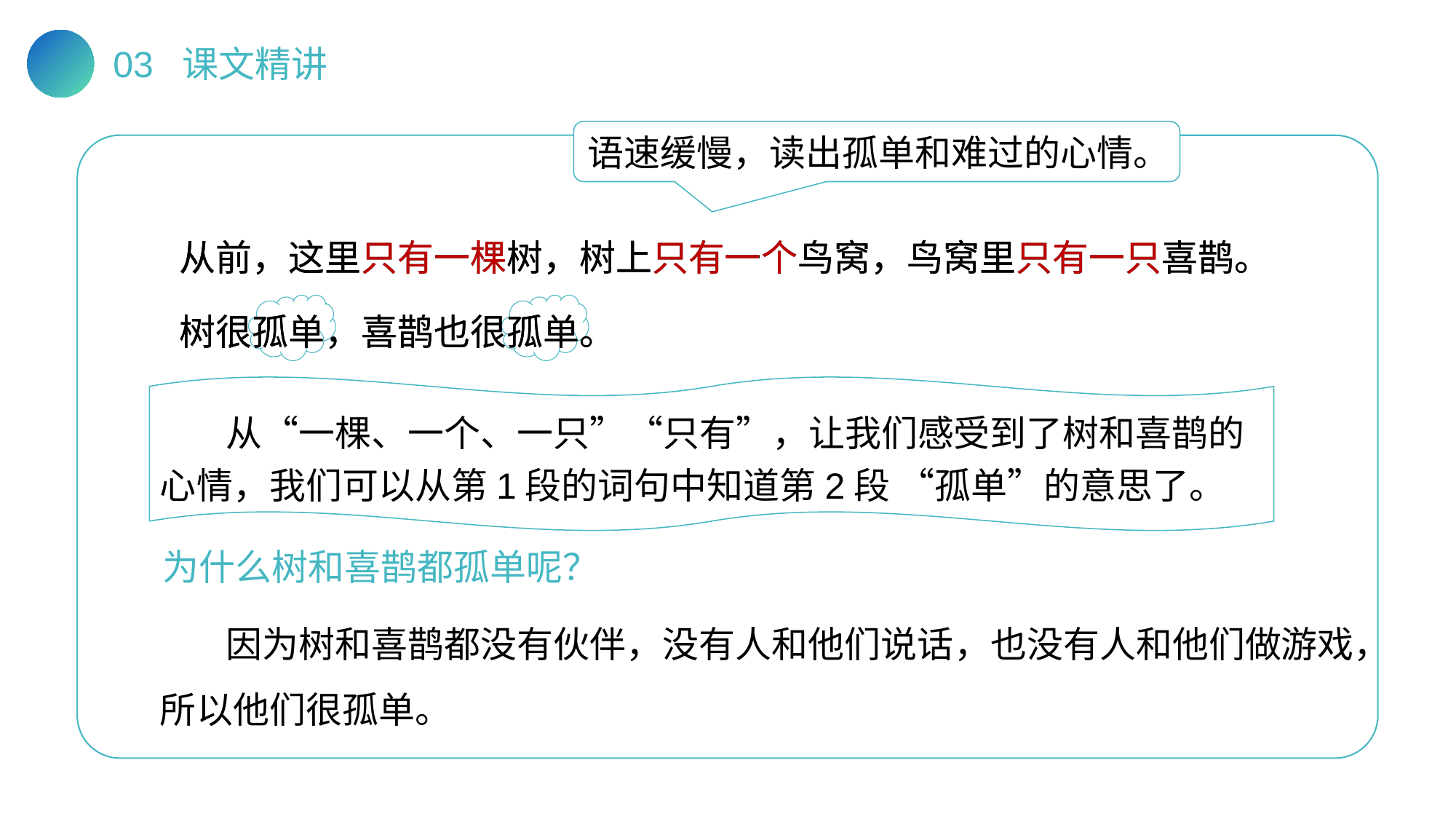

03  课文精讲
语速缓慢，读出孤单和难过的心情。

       从前，这里只有一棵树，树上只有一个鸟窝，鸟窝里只有一只喜鹊。
       树很孤单，喜鹊也很孤单。
       从前，这里只有一棵树，树上只有一个鸟窝，鸟窝里只有一只喜鹊。
       树很孤单，喜鹊也很孤单。

       从“一棵、一个、一只”“只有”，让我们感受到了树和喜鹊的心情，我们可以从第1段的词句中知道第2段 “孤单”的意思了。
为什么树和喜鹊都孤单呢？
       因为树和喜鹊都没有伙伴，没有人和他们说话，也没有人和他们做游戏，所以他们很孤单。